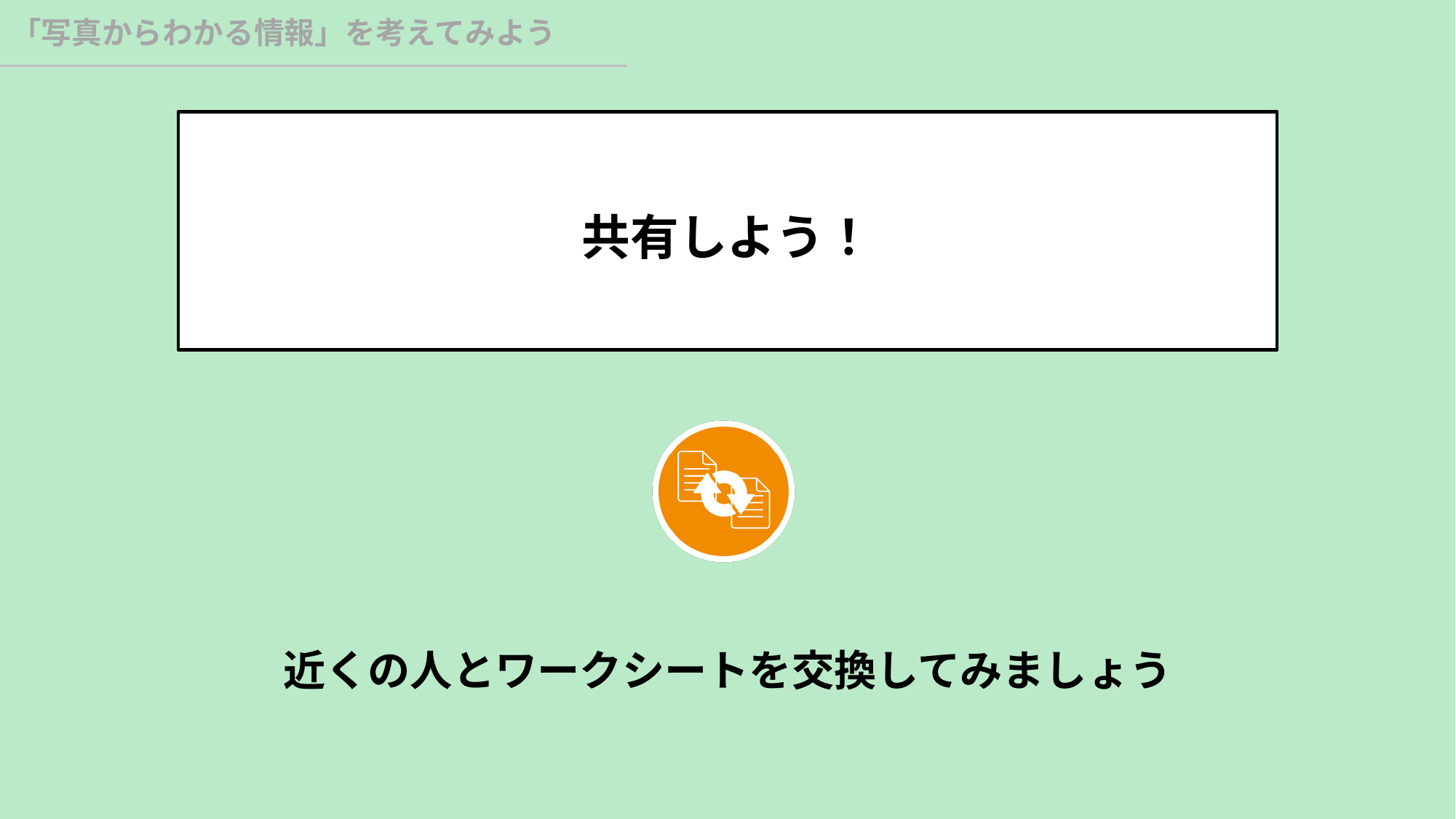

# 「写真からわかる情報」を考えてみよう
共有しよう！

近くの人とワークシートを交換してみましょう